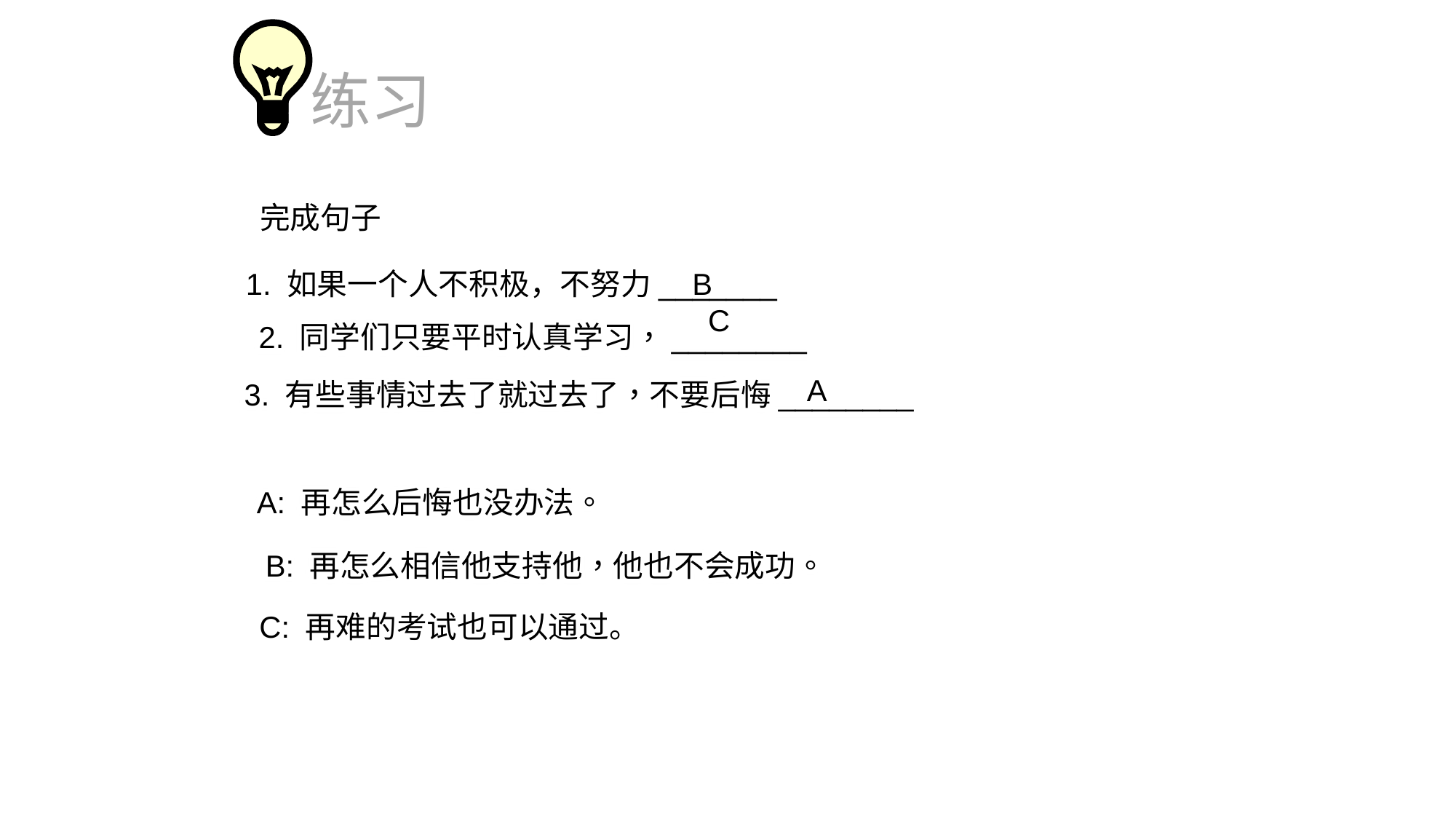

练习
完成句子
1. 如果一个人不积极，不努力_______
B
C
2. 同学们只要平时认真学习，________
A
3. 有些事情过去了就过去了，不要后悔________
A: 再怎么后悔也没办法。
B: 再怎么相信他支持他，他也不会成功。
C: 再难的考试也可以通过。